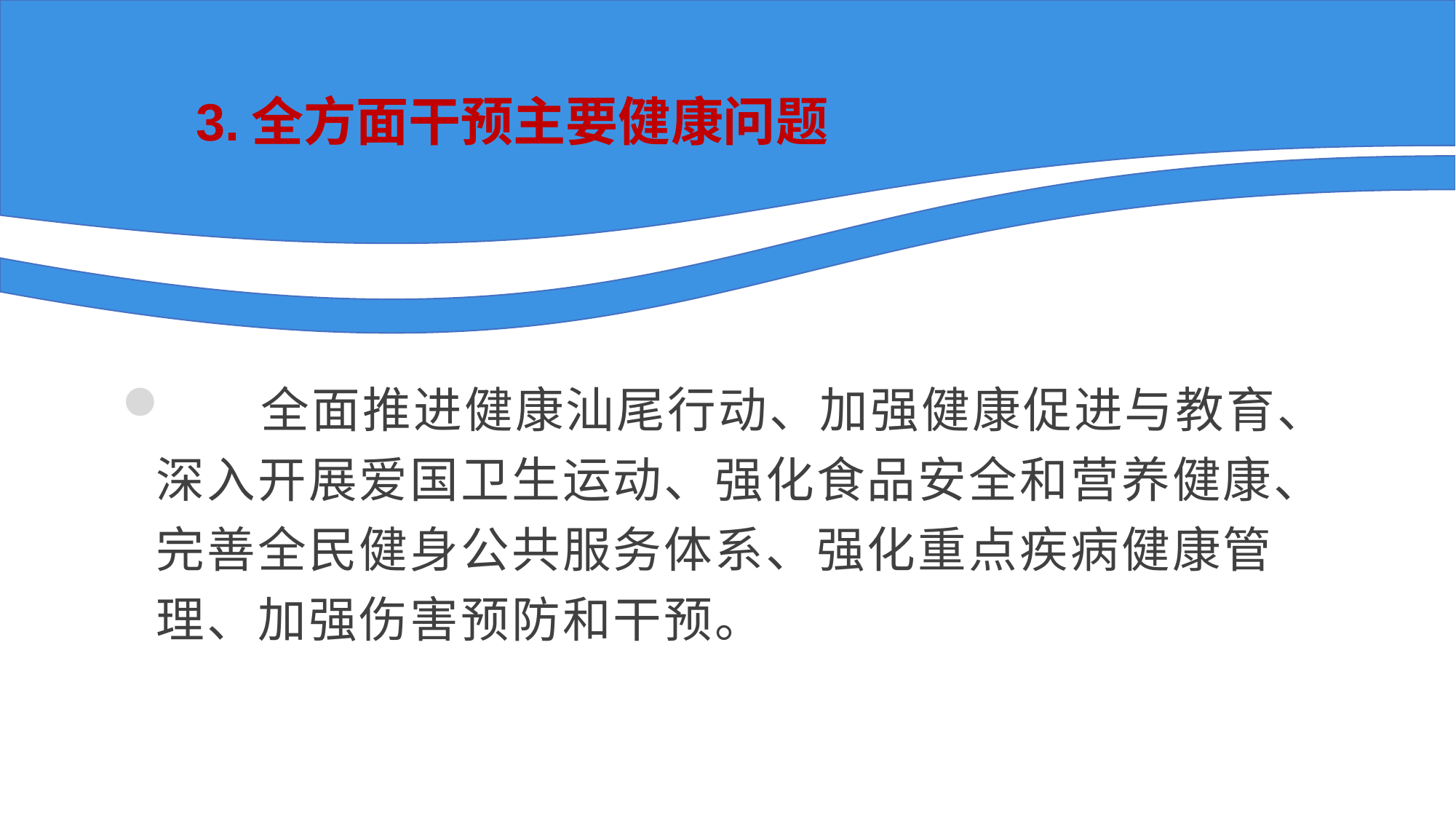

3.全方面干预主要健康问题

      全面推进健康汕尾行动、加强健康促进与教育、深入开展爱国卫生运动、强化食品安全和营养健康、完善全民健身公共服务体系、强化重点疾病健康管理、加强伤害预防和干预。